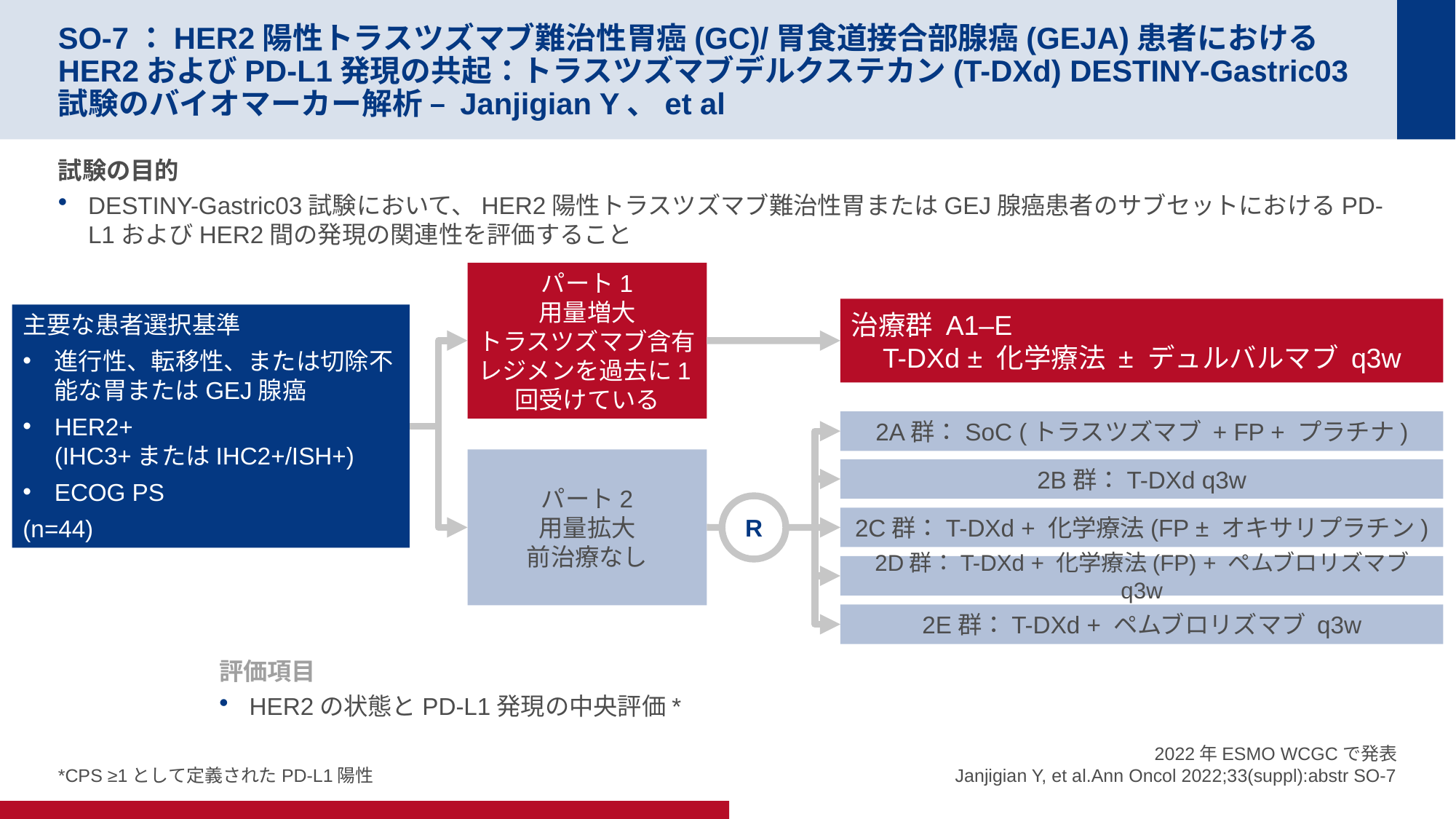

# SO-7：HER2陽性トラスツズマブ難治性胃癌(GC)/胃食道接合部腺癌(GEJA)患者におけるHER2およびPD-L1発現の共起：トラスツズマブデルクステカン(T-DXd) DESTINY-Gastric03試験のバイオマーカー解析 – Janjigian Y、et al
試験の目的
DESTINY-Gastric03試験において、HER2陽性トラスツズマブ難治性胃またはGEJ腺癌患者のサブセットにおけるPD-L1およびHER2間の発現の関連性を評価すること
パート1
用量増大
トラスツズマブ含有レジメンを過去に1回受けている
治療群 A1–E
T-DXd ± 化学療法 ± デュルバルマブ q3w
主要な患者選択基準
進行性、転移性、または切除不能な胃またはGEJ腺癌
HER2+ (IHC3+またはIHC2+/ISH+)
ECOG PS
(n=44)
2A群：SoC (トラスツズマブ + FP + プラチナ)
パート2
用量拡大
前治療なし
2B群：T-DXd q3w
R
2C群：T-DXd + 化学療法(FP ± オキサリプラチン)
2D群：T-DXd + 化学療法(FP) + ペムブロリズマブ q3w
2E群：T-DXd + ペムブロリズマブ q3w
評価項目
HER2の状態とPD-L1発現の中央評価*
*CPS ≥1として定義されたPD-L1陽性

2022年ESMO WCGCで発表
Janjigian Y, et al.Ann Oncol 2022;33(suppl):abstr SO-7